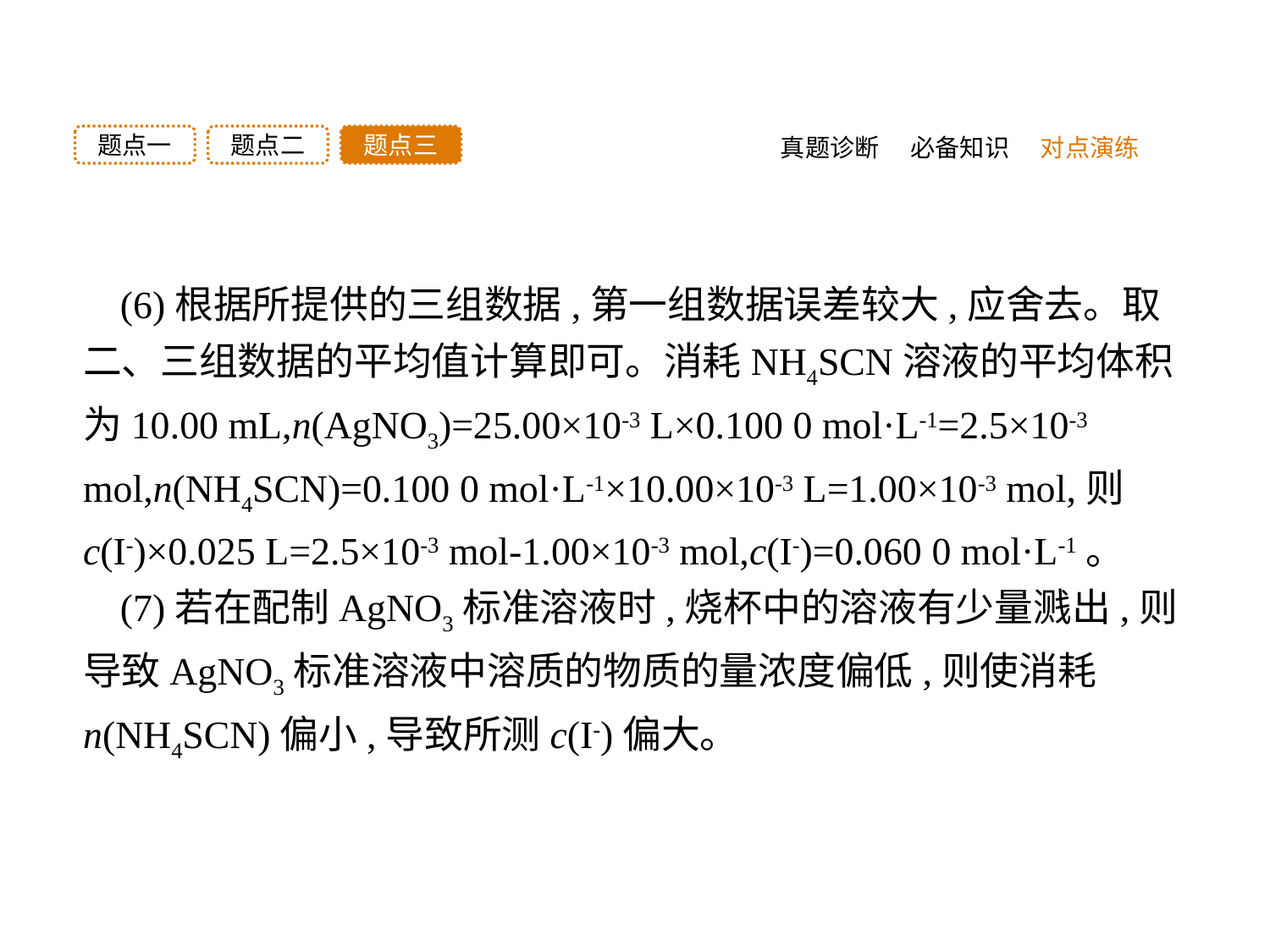

题点三
题点二
题点一
真题诊断
必备知识
对点演练
(6)根据所提供的三组数据,第一组数据误差较大,应舍去。取二、三组数据的平均值计算即可。消耗NH4SCN溶液的平均体积为10.00 mL,n(AgNO3)=25.00×10-3 L×0.100 0 mol·L-1=2.5×10-3 mol,n(NH4SCN)=0.100 0 mol·L-1×10.00×10-3 L=1.00×10-3 mol,则c(I-)×0.025 L=2.5×10-3 mol-1.00×10-3 mol,c(I-)=0.060 0 mol·L-1。
(7)若在配制AgNO3标准溶液时,烧杯中的溶液有少量溅出,则导致AgNO3标准溶液中溶质的物质的量浓度偏低,则使消耗n(NH4SCN)偏小,导致所测c(I-)偏大。